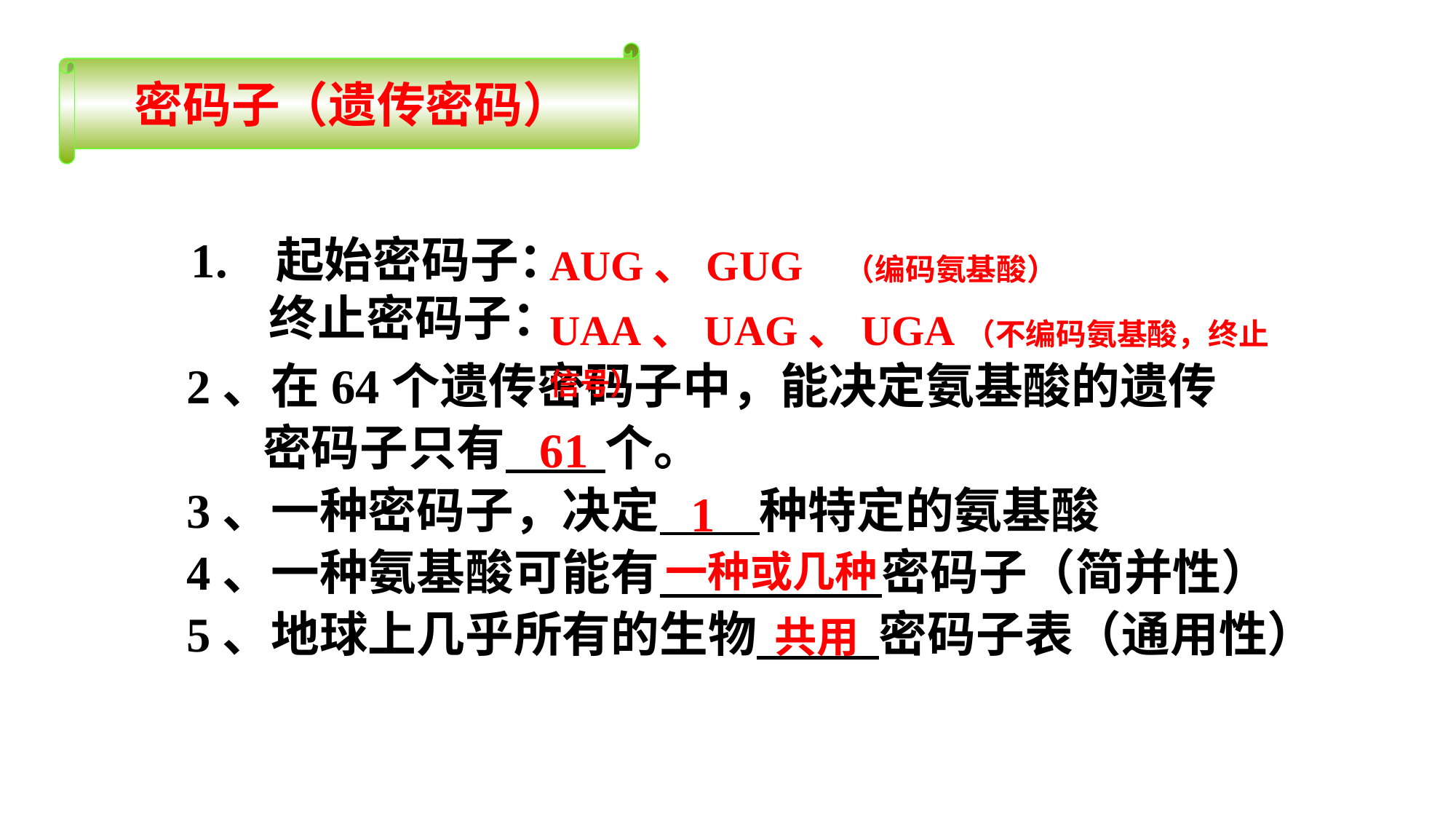

密码子（遗传密码）

  2、在64个遗传密码子中，能决定氨基酸的遗传
        密码子只有         个。
  3、一种密码子，决定         种特定的氨基酸
  4、一种氨基酸可能有                    密码子（简并性）
  5、地球上几乎所有的生物           密码子表（通用性）
AUG、GUG   （编码氨基酸）
1.   起始密码子：
      终止密码子：
UAA、UAG、UGA（不编码氨基酸，终止信号）
61
1
一种或几种
共用